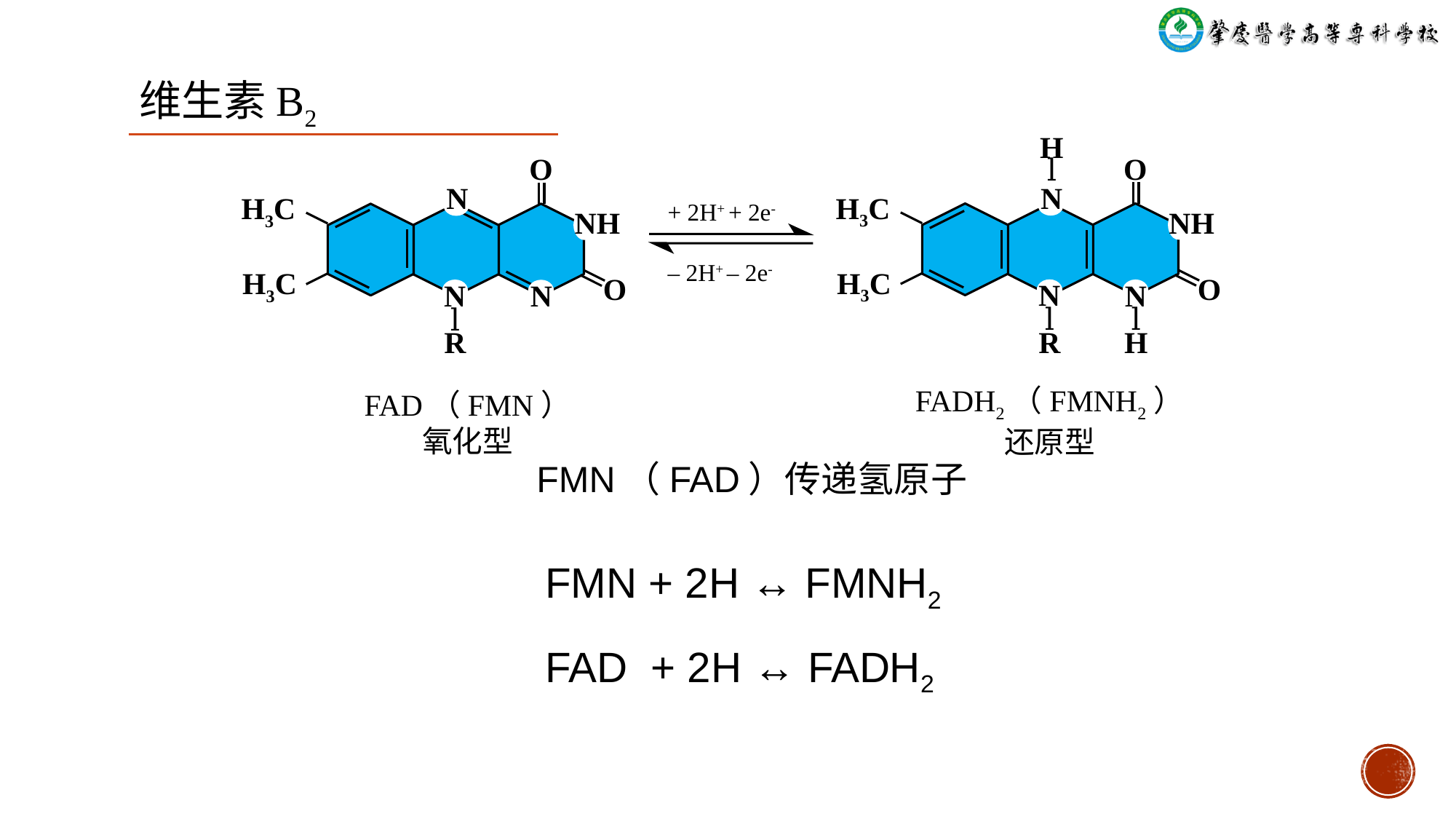

维生素B2
H
ⅼ
O
N
H3C

NH

H3C
O
N
N

ⅼ
R
ⅼ
H
O
N
H3C
+ 2H+ + 2e-

NH

‒ 2H+ ‒ 2e-
H3C
O
N
N

ⅼ
R
FADH2（FMNH2）
还原型
FAD（FMN）
氧化型
FMN（FAD）传递氢原子
FMN + 2H ↔ FMNH2
FAD  + 2H ↔ FADH2